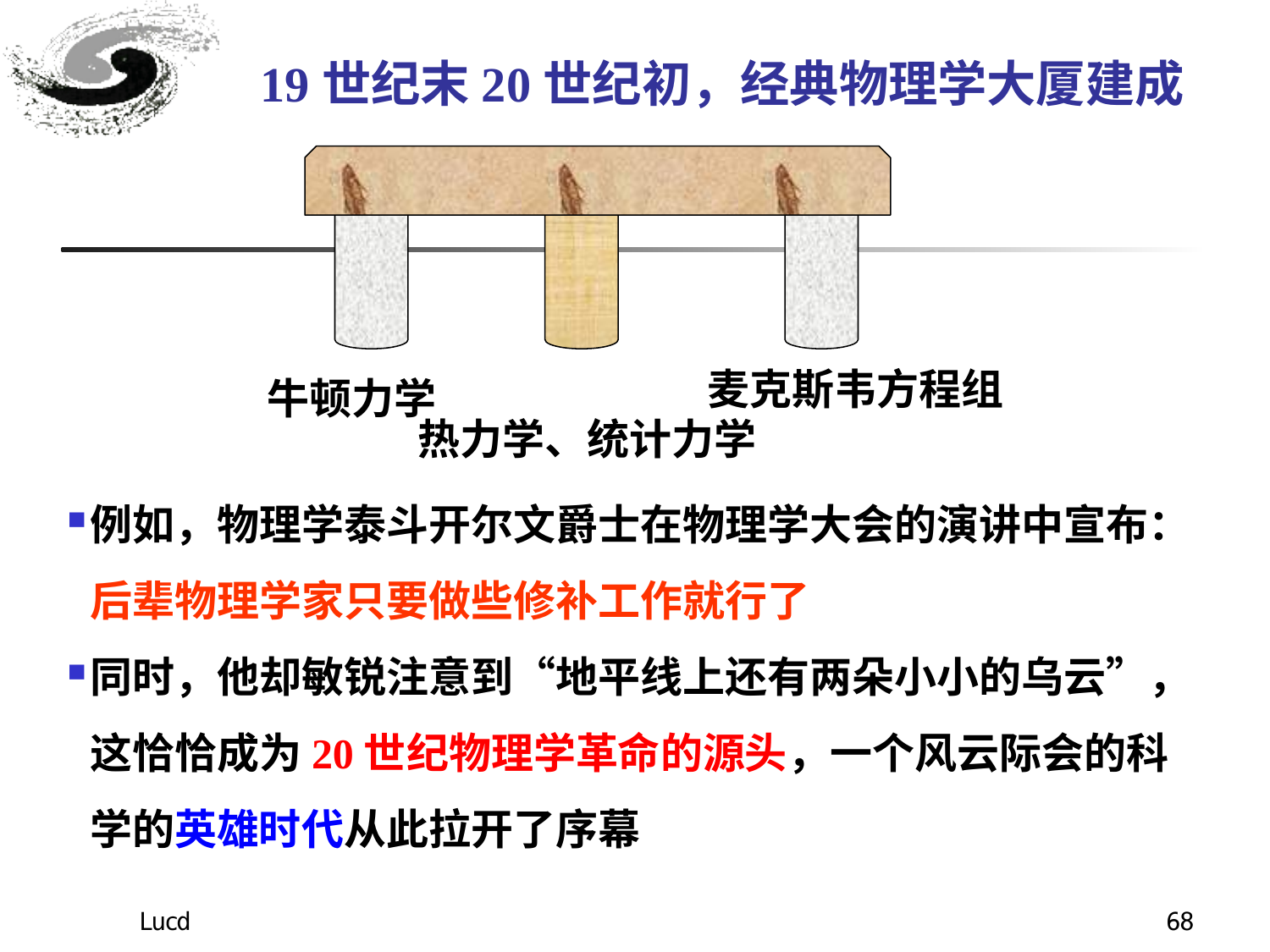

# 19世纪末20世纪初，经典物理学大厦建成

麦克斯韦方程组
牛顿力学
热力学、统计力学
例如，物理学泰斗开尔文爵士在物理学大会的演讲中宣布：后辈物理学家只要做些修补工作就行了
同时，他却敏锐注意到“地平线上还有两朵小小的乌云”，这恰恰成为20世纪物理学革命的源头，一个风云际会的科学的英雄时代从此拉开了序幕
Lucd
68